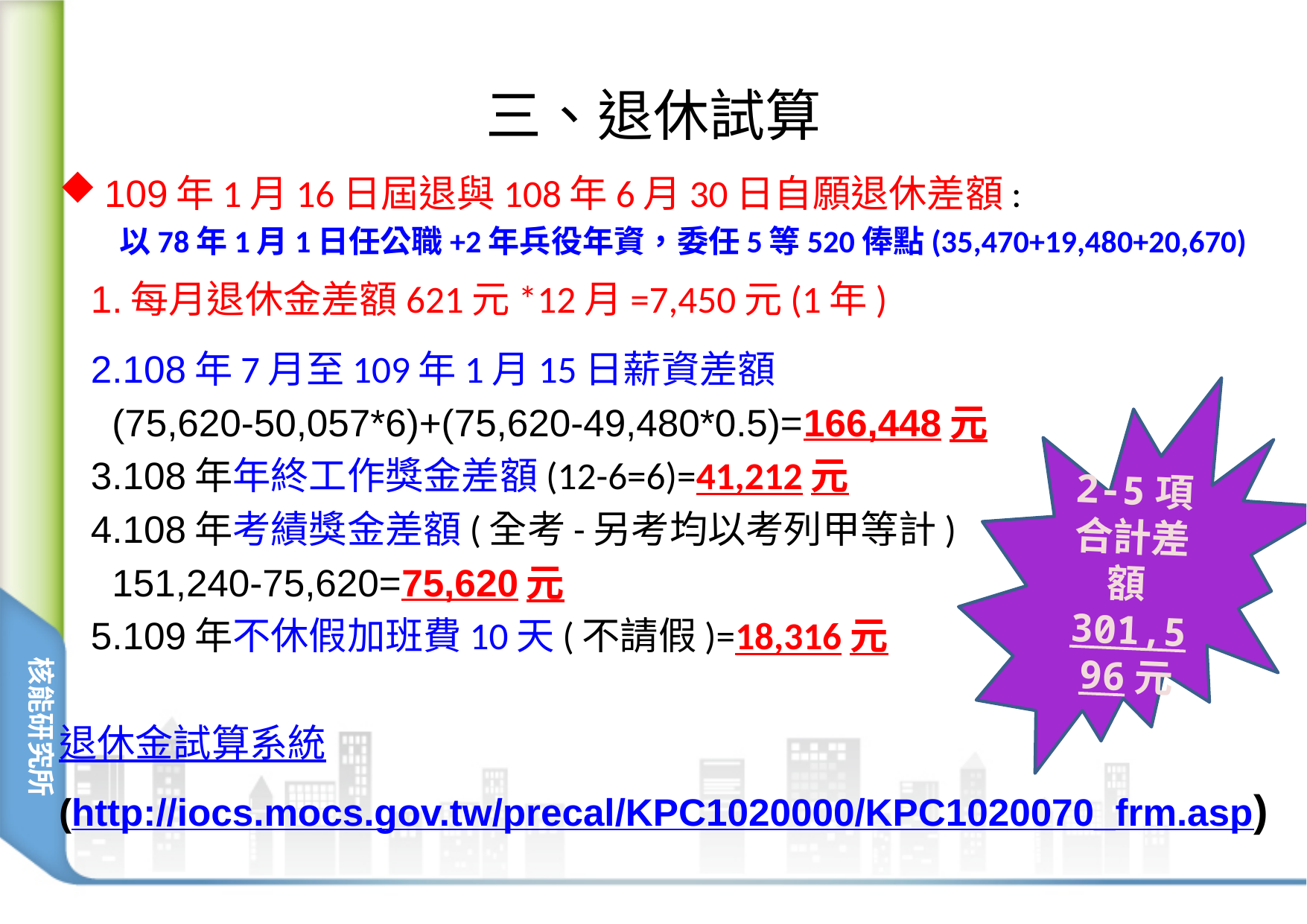

# 三、退休試算
109年1月16日屆退與108年6月30日自願退休差額:
以78年1月1日任公職+2年兵役年資，委任5等520俸點(35,470+19,480+20,670)
   1.每月退休金差額621元*12月=7,450元(1年)
   2.108年7月至109年1月15日薪資差額
     (75,620-50,057*6)+(75,620-49,480*0.5)=166,448元
   3.108年年終工作獎金差額(12-6=6)=41,212元
   4.108年考績獎金差額(全考-另考均以考列甲等計)
     151,240-75,620=75,620元
   5.109年不休假加班費10天(不請假)=18,316元

退休金試算系統
(http://iocs.mocs.gov.tw/precal/KPC1020000/KPC1020070_frm.asp)
2-5項合計差額301,596元